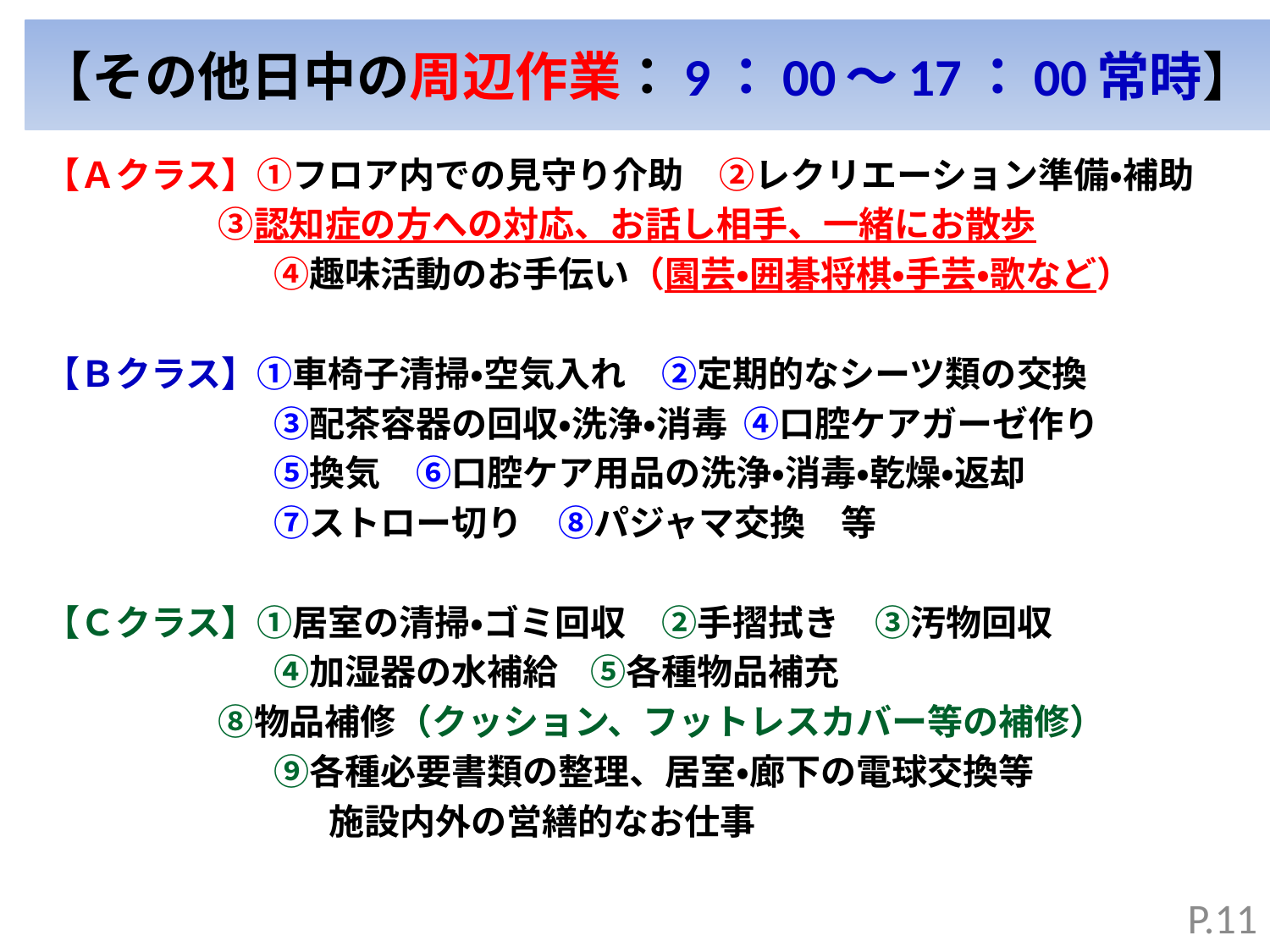

# 【その他日中の周辺作業：9：00～17：00常時】
【Ａクラス】①フロア内での見守り介助　②レクリエーション準備・補助
                　 ③認知症の方への対応、お話し相手、一緒にお散歩
　　　　　  　④趣味活動のお手伝い（園芸・囲碁将棋・手芸・歌など）

【Ｂクラス】①車椅子清掃・空気入れ　②定期的なシーツ類の交換
　　　　　　  ③配茶容器の回収・洗浄・消毒  ④口腔ケアガーゼ作り
　　　　　　  ⑤換気　⑥口腔ケア用品の洗浄・消毒・乾燥・返却
　　　　　　  ⑦ストロー切り　⑧パジャマ交換　等

【Ｃクラス】①居室の清掃・ゴミ回収　②手摺拭き　③汚物回収
　　　　　　  ④加湿器の水補給    ⑤各種物品補充
                 　⑧物品補修（クッション、フットレスカバー等の補修）
　　　　　  　⑨各種必要書類の整理、居室・廊下の電球交換等
　　　　　　　　施設内外の営繕的なお仕事

P.11